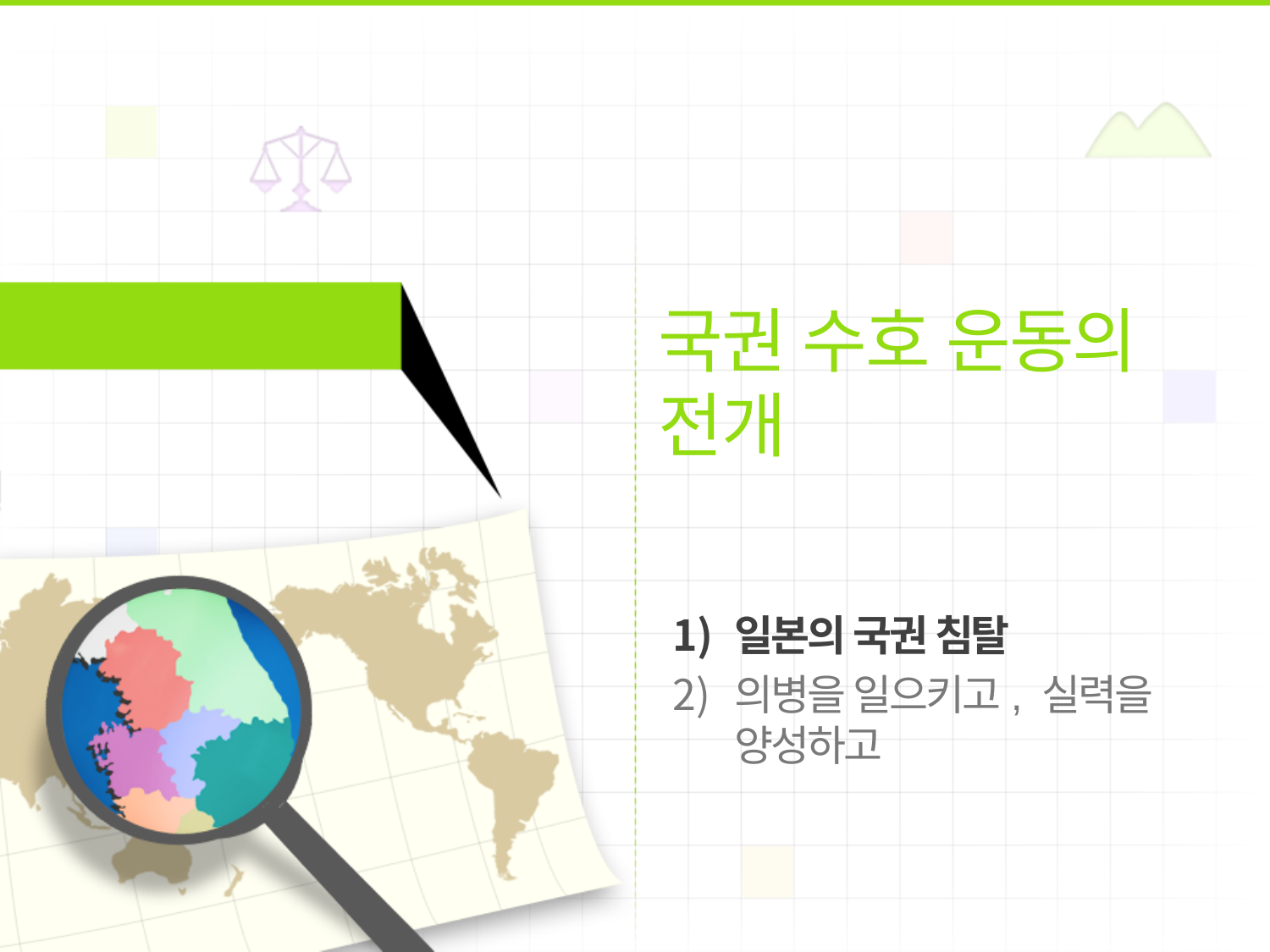

국권 수호 운동의 전개
일본의 국권 침탈
의병을 일으키고, 실력을 양성하고